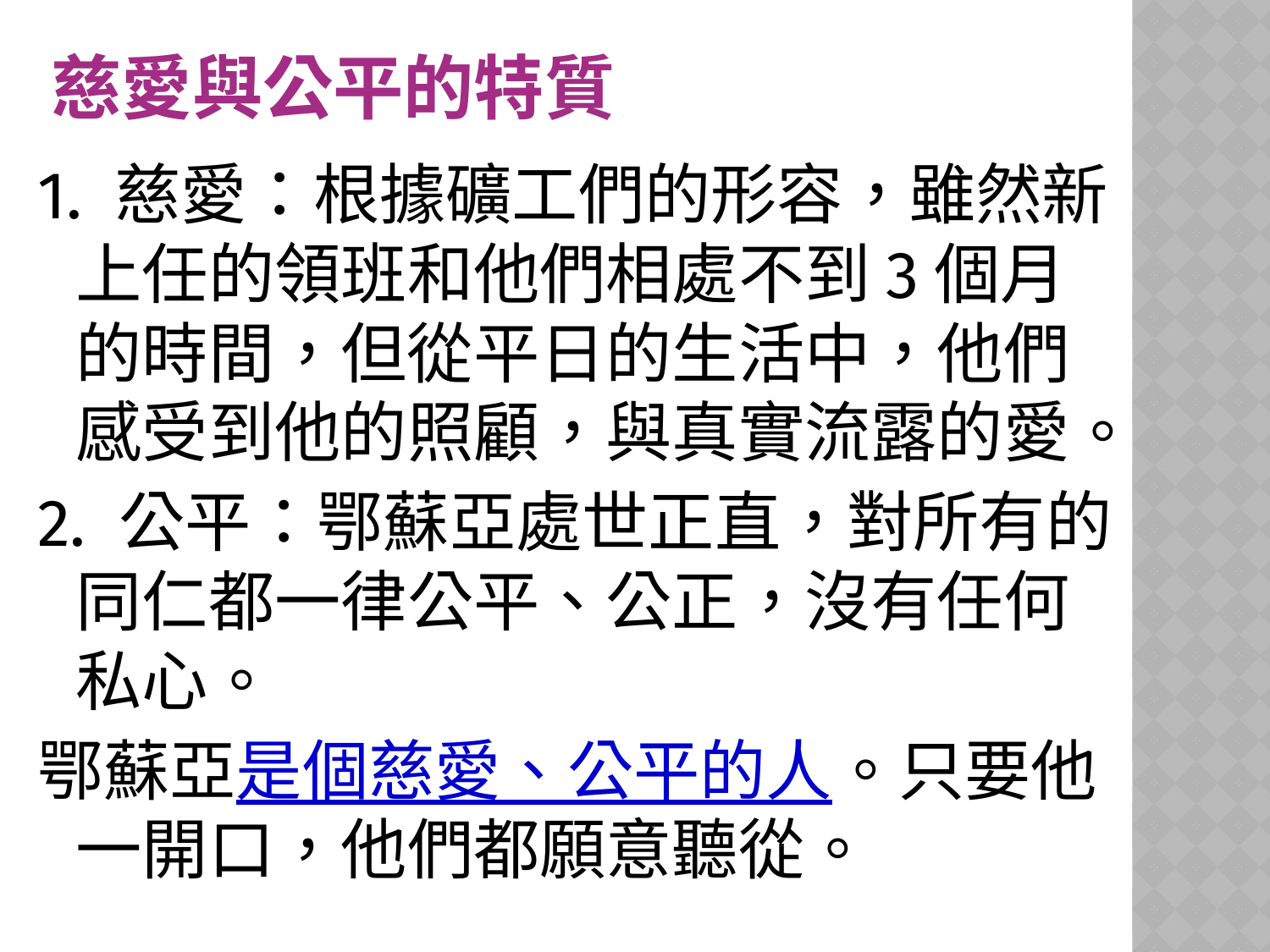

# 慈愛與公平的特質
1. 慈愛：根據礦工們的形容，雖然新上任的領班和他們相處不到3個月的時間，但從平日的生活中，他們感受到他的照顧，與真實流露的愛。
2. 公平：鄂蘇亞處世正直，對所有的同仁都一律公平、公正，沒有任何私心。
鄂蘇亞是個慈愛、公平的人。只要他一開口，他們都願意聽從。